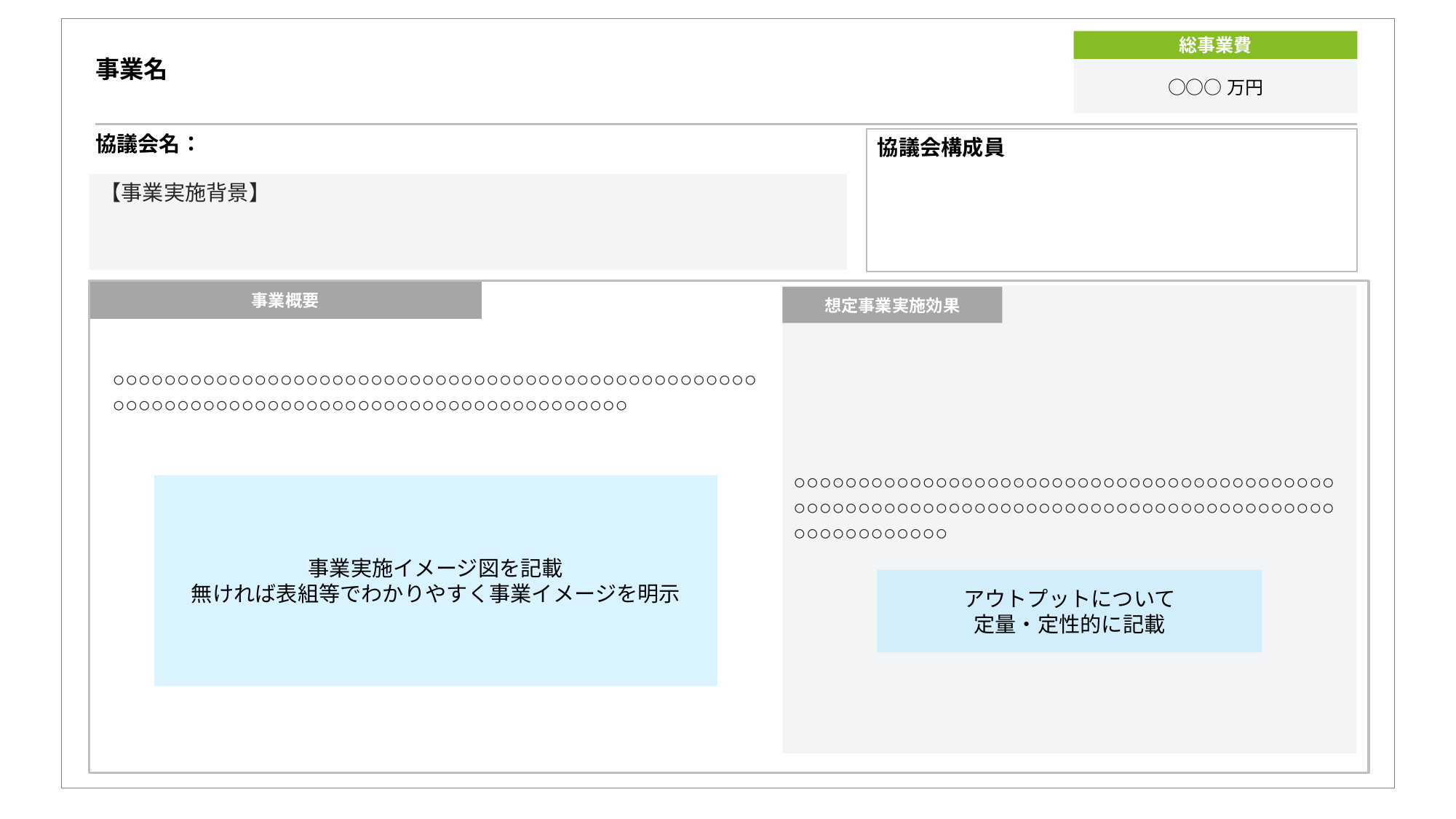

総事業費
事業名
○○○万円
協議会構成員
協議会名：
【事業実施背景】

事業概要
○○○○○○○○○○○○○○○○○○○○○○○○○○○○○○○○○○○○○○○○○○○○○○○○○○○○○○○○○○○○○○○○○○○○○○○○○○○○○○○○○○○○○○○○○○○○○○○○

想定事業実施効果
○○○○○○○○○○○○○○○○○○○○○○○○○○○○○○○○○○○○○○○○○○○○○○○○○○○○○○○○○○○○○○○○○○○○○○○○○○○○○○○○○○○○○○○○○○
事業実施イメージ図を記載
無ければ表組等でわかりやすく事業イメージを明示
アウトプットについて
定量・定性的に記載
2